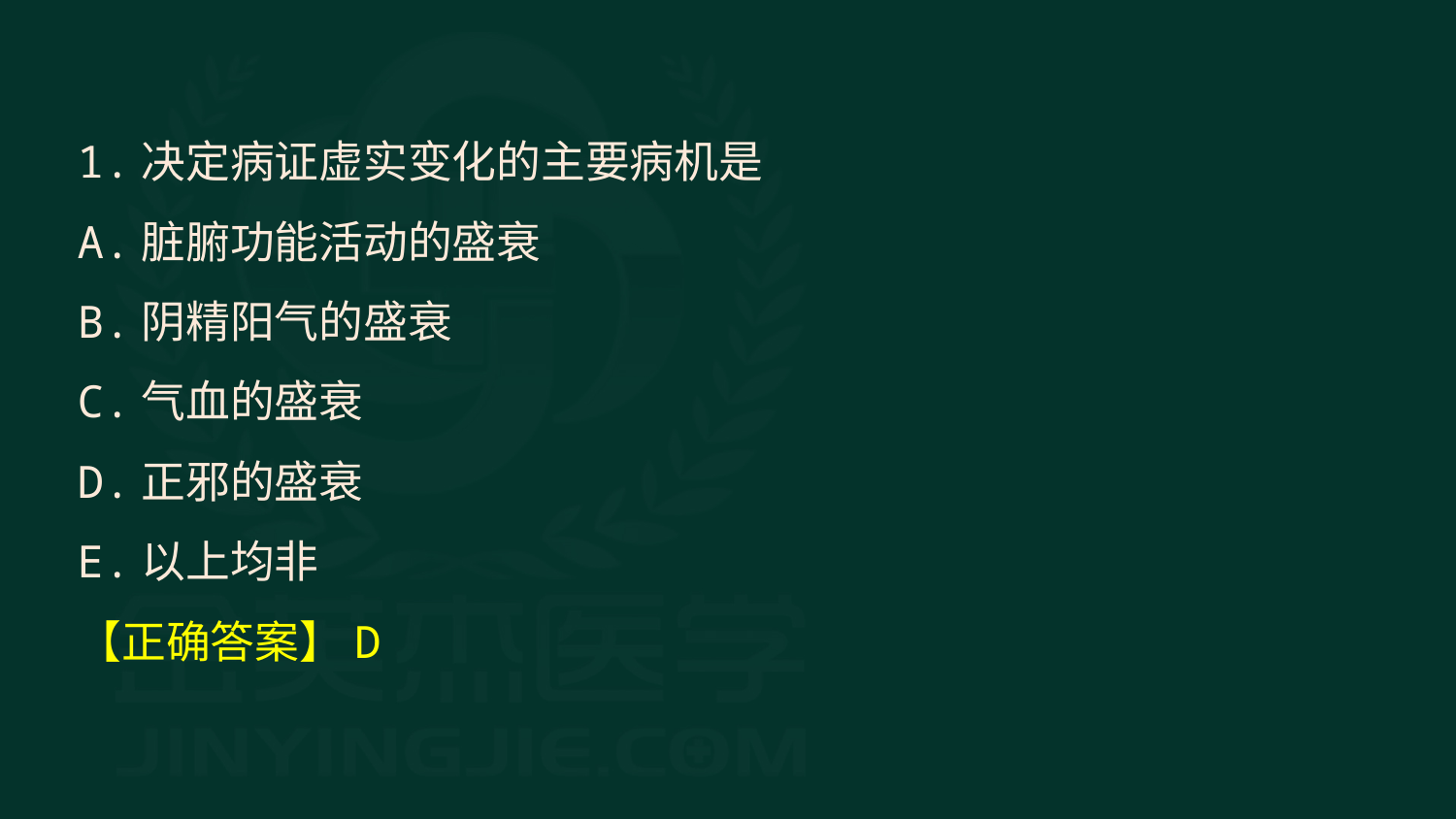

1.决定病证虚实变化的主要病机是
A.脏腑功能活动的盛衰
B.阴精阳气的盛衰
C.气血的盛衰
D.正邪的盛衰
E.以上均非
【正确答案】D